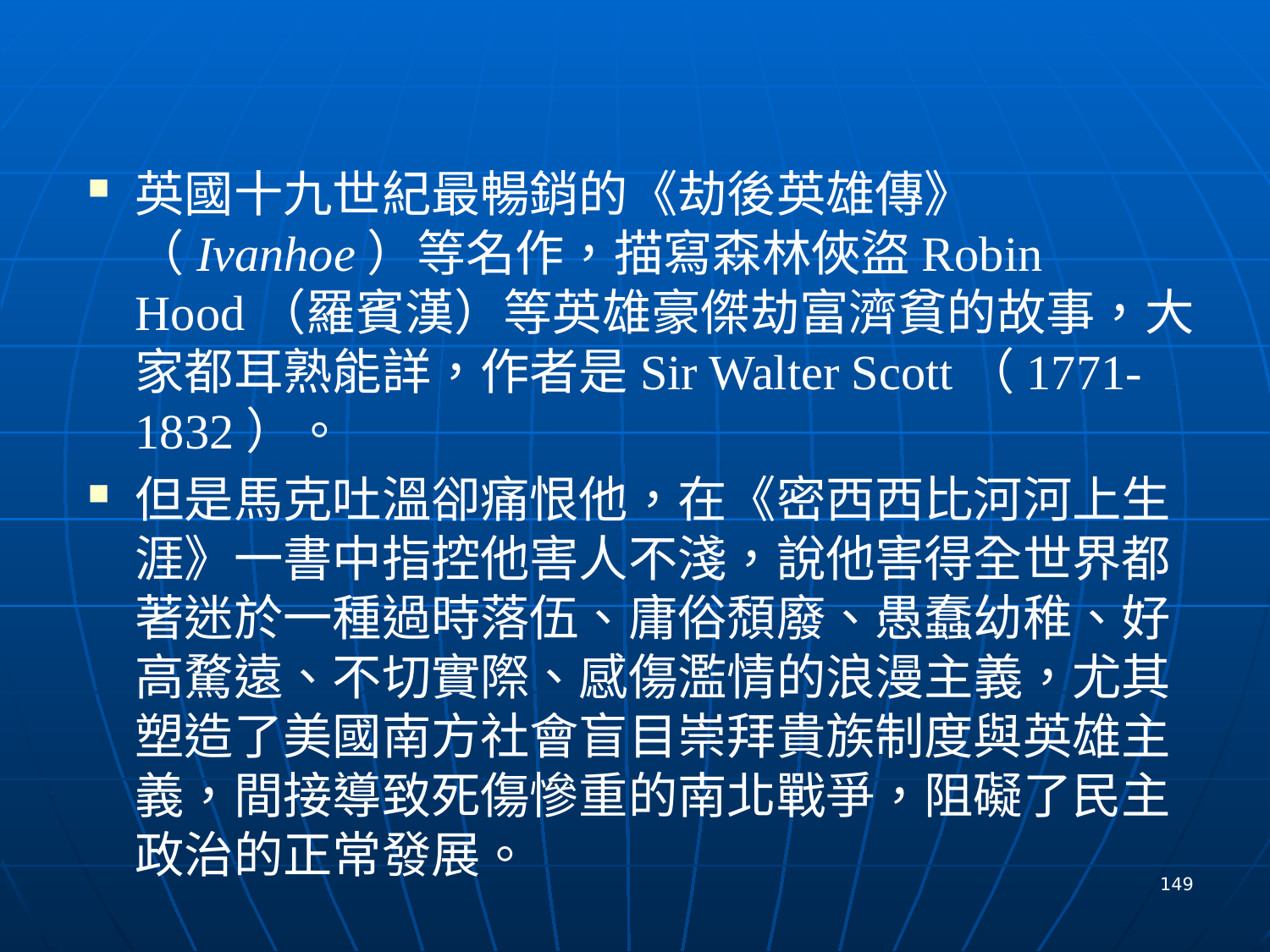

#
英國十九世紀最暢銷的《劫後英雄傳》（Ivanhoe）等名作，描寫森林俠盜Robin Hood（羅賓漢）等英雄豪傑劫富濟貧的故事，大家都耳熟能詳，作者是Sir Walter Scott（1771-1832）。
但是馬克吐溫卻痛恨他，在《密西西比河河上生涯》一書中指控他害人不淺，說他害得全世界都著迷於一種過時落伍、庸俗頹廢、愚蠢幼稚、好高騖遠、不切實際、感傷濫情的浪漫主義，尤其塑造了美國南方社會盲目崇拜貴族制度與英雄主義，間接導致死傷慘重的南北戰爭，阻礙了民主政治的正常發展。

149